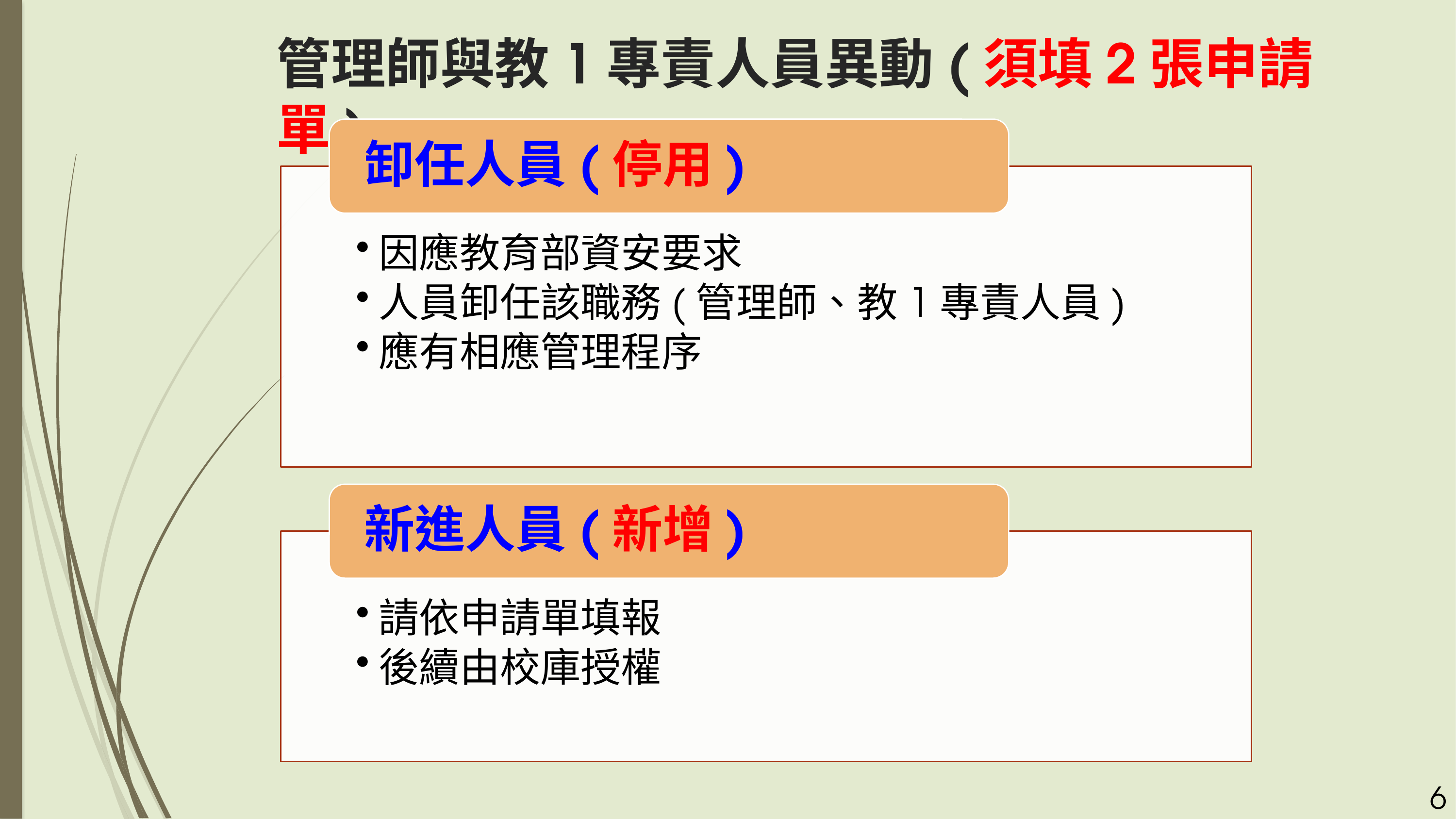

# 管理師與教1專責人員異動(須填2張申請單)
因應教育部資安要求
人員卸任該職務(管理師、教1專責人員)
應有相應管理程序
卸任人員(停用)
請依申請單填報
後續由校庫授權
新進人員(新增)
6